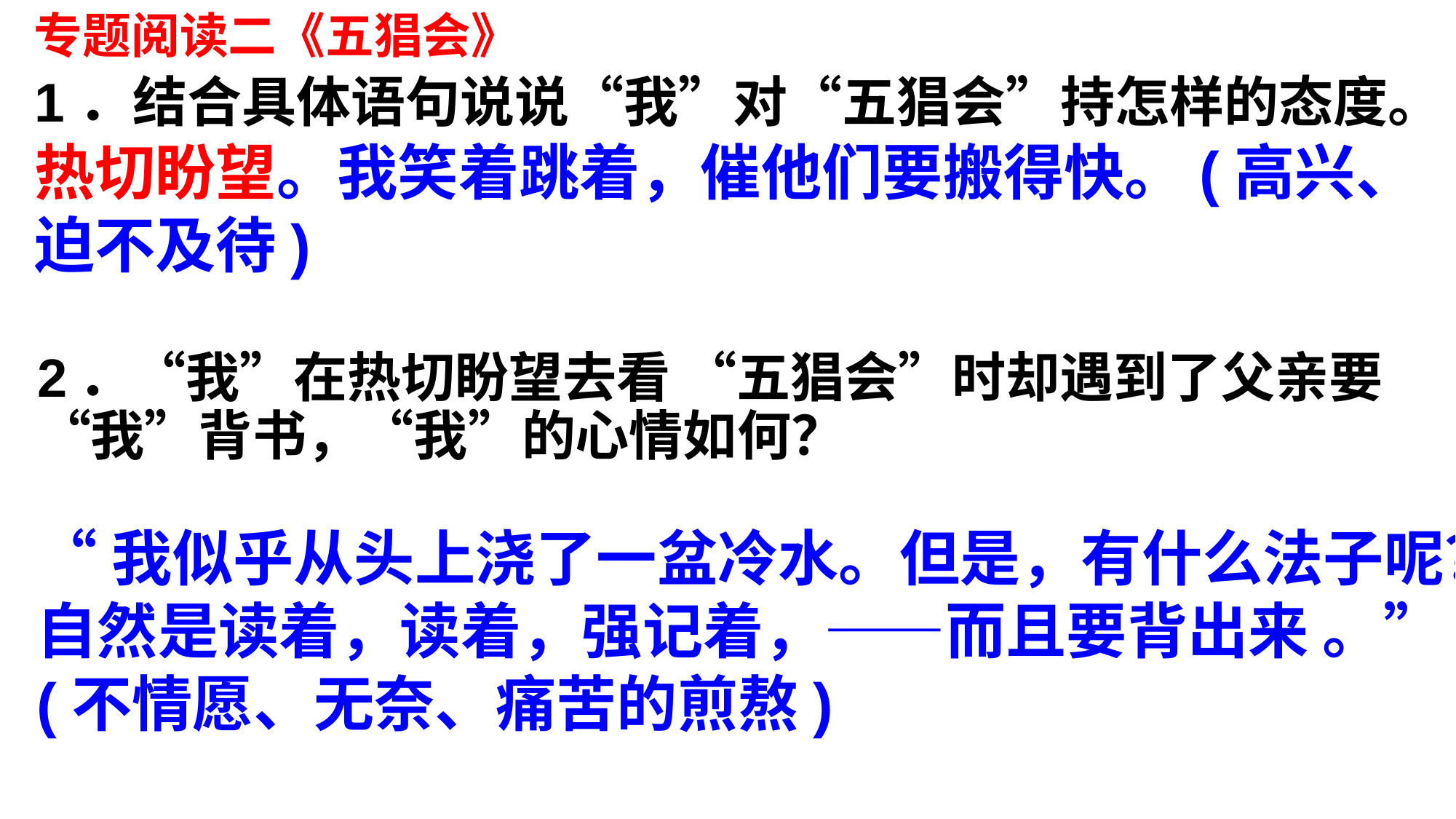

专题阅读二《五猖会》
1．结合具体语句说说“我”对“五猖会”持怎样的态度。
热切盼望。我笑着跳着，催他们要搬得快。(高兴、迫不及待)
2．“我”在热切盼望去看 “五猖会”时却遇到了父亲要“我”背书，“我”的心情如何？
“我似乎从头上浇了一盆冷水。但是，有什么法子呢？自然是读着，读着，强记着，——而且要背出来 。”(不情愿、无奈、痛苦的煎熬)